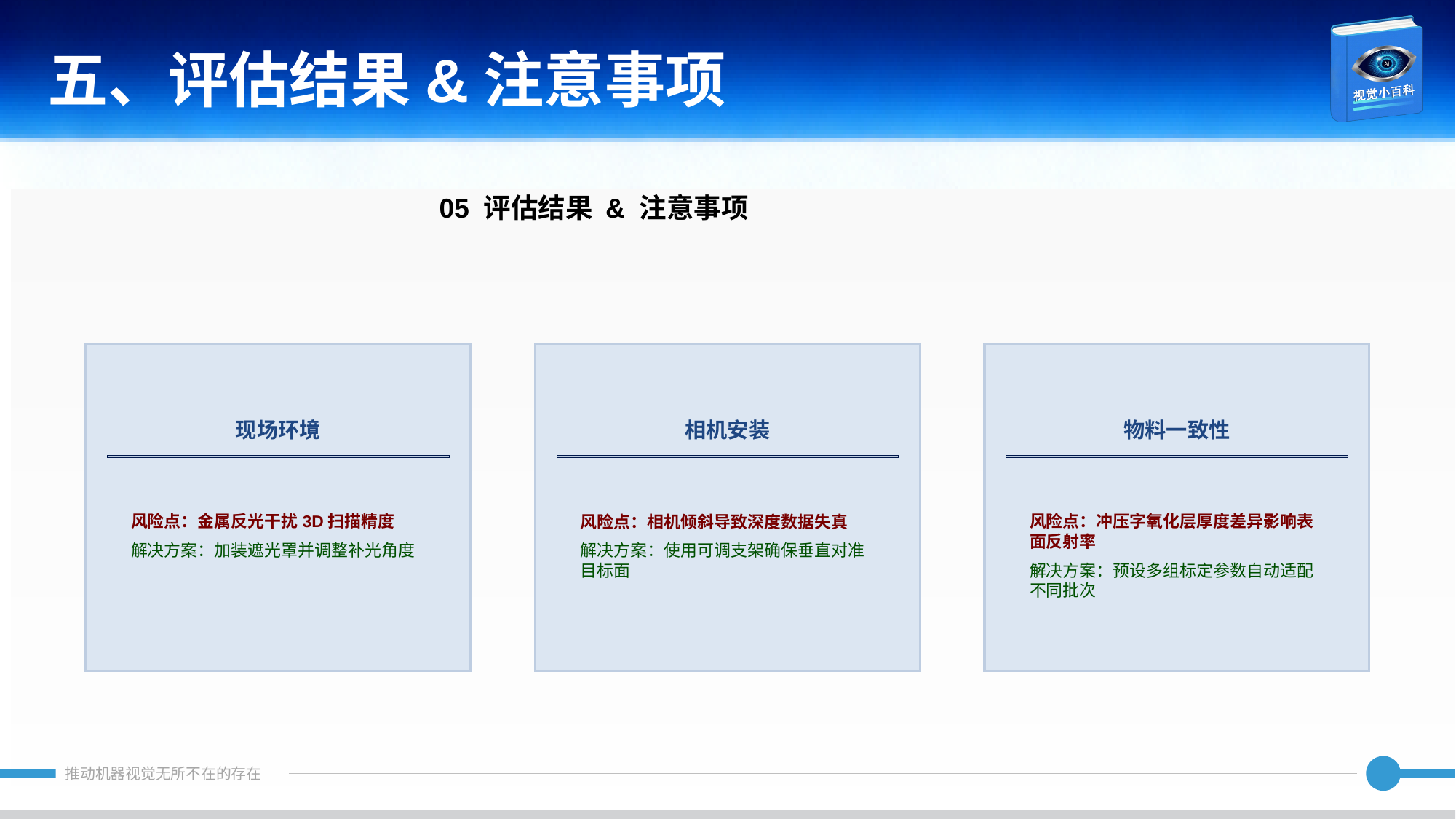

五、评估结果&注意事项

05 评估结果 & 注意事项

现场环境

相机安装

物料一致性

风险点：金属反光干扰3D扫描精度
解决方案：加装遮光罩并调整补光角度

风险点：相机倾斜导致深度数据失真
解决方案：使用可调支架确保垂直对准目标面

风险点：冲压字氧化层厚度差异影响表面反射率
解决方案：预设多组标定参数自动适配不同批次
10